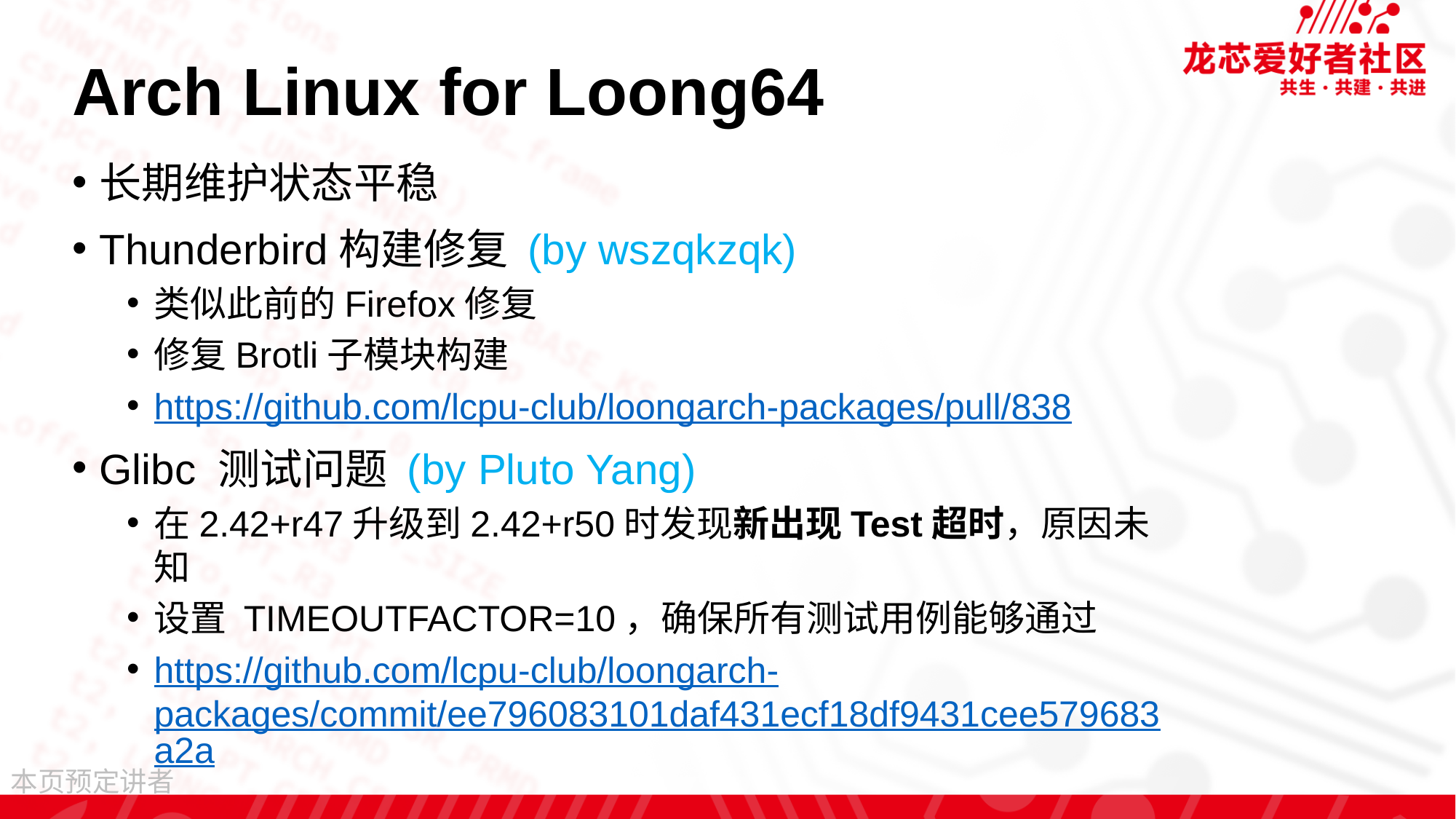

# Arch Linux for Loong64
长期维护状态平稳
Thunderbird构建修复 (by wszqkzqk)
类似此前的Firefox修复
修复Brotli子模块构建
https://github.com/lcpu-club/loongarch-packages/pull/838
Glibc 测试问题 (by Pluto Yang)
在2.42+r47升级到2.42+r50时发现新出现Test超时，原因未知
设置 TIMEOUTFACTOR=10，确保所有测试用例能够通过
https://github.com/lcpu-club/loongarch-packages/commit/ee796083101daf431ecf18df9431cee579683a2a